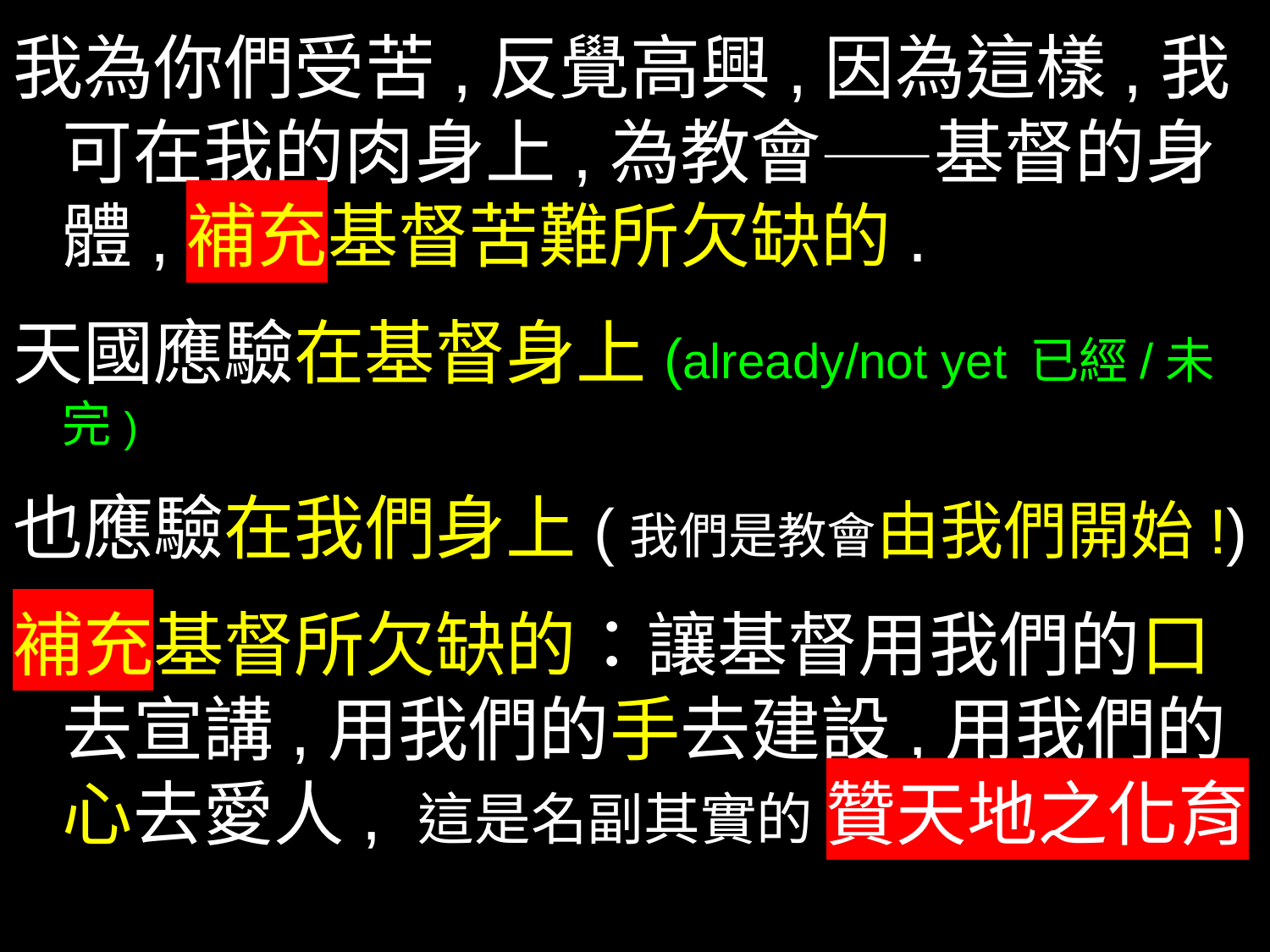

我為你們受苦,反覺高興,因為這樣,我可在我的肉身上,為教會——基督的身體,補充基督苦難所欠缺的.
天國應驗在基督身上(already/not yet 已經/未完)
也應驗在我們身上(我們是教會由我們開始!)
補充基督所欠缺的：讓基督用我們的口去宣講,用我們的手去建設,用我們的心去愛人, 這是名副其實的 贊天地之化育